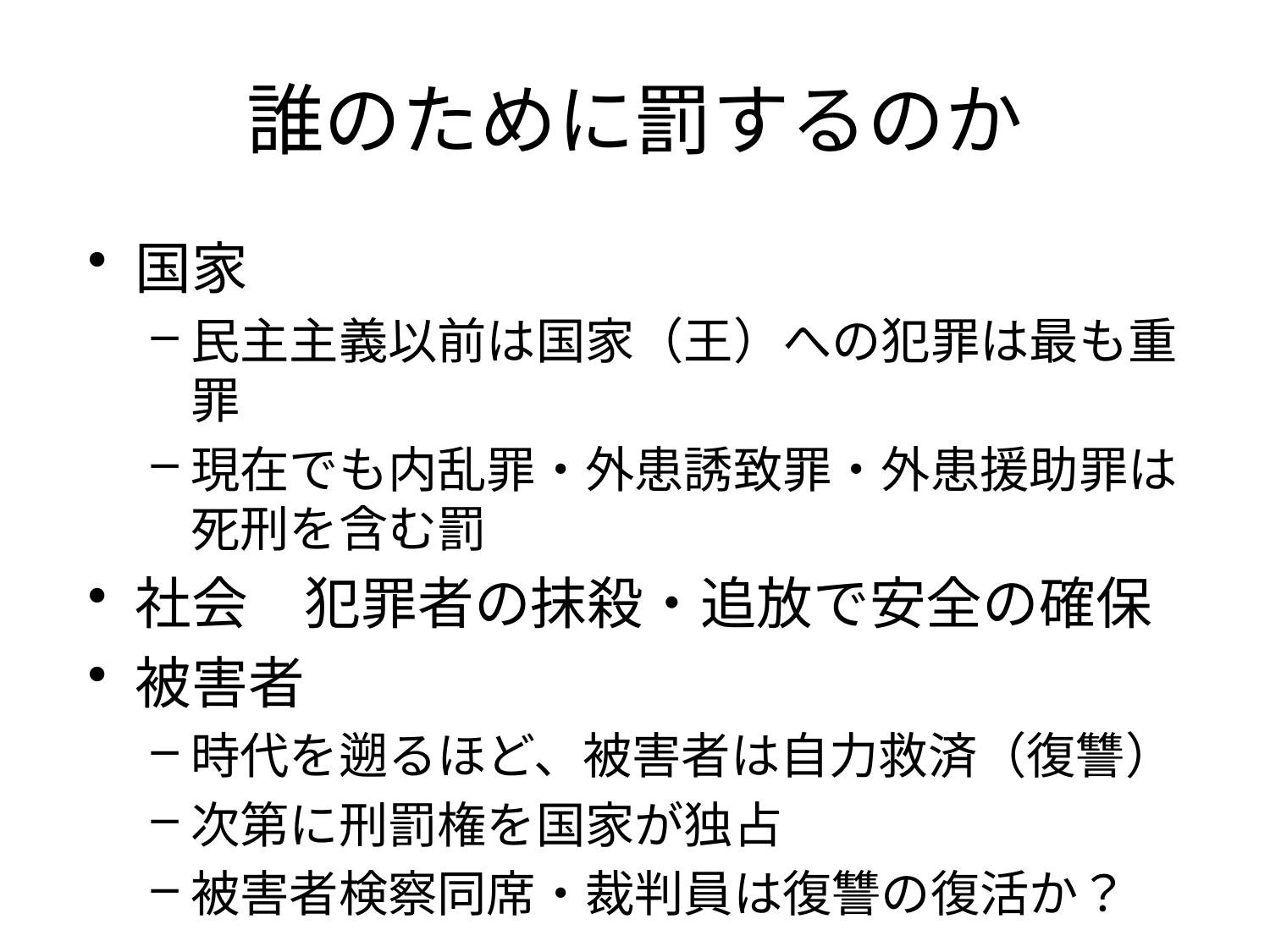

# 誰のために罰するのか
国家
民主主義以前は国家（王）への犯罪は最も重罪
現在でも内乱罪・外患誘致罪・外患援助罪は死刑を含む罰
社会　犯罪者の抹殺・追放で安全の確保
被害者
時代を遡るほど、被害者は自力救済（復讐）
次第に刑罰権を国家が独占
被害者検察同席・裁判員は復讐の復活か？